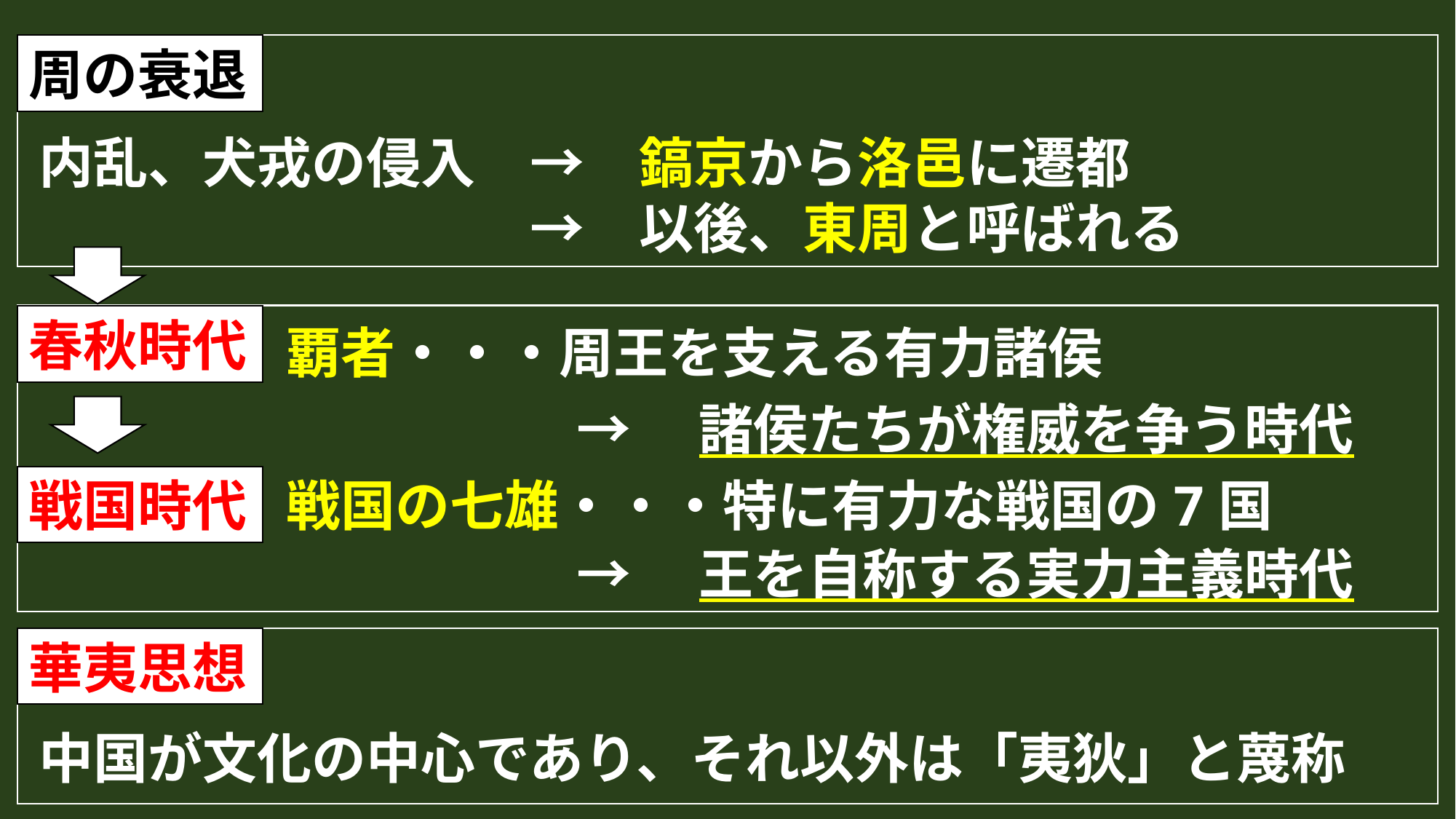

周の衰退
内乱、犬戎の侵入　→　鎬京から洛邑に遷都
　　　　　　　　　→　以後、東周と呼ばれる

春秋時代
覇者・・・周王を支える有力諸侯
→　諸侯たちが権威を争う時代

戦国の七雄・・・特に有力な戦国の7国
戦国時代
→　王を自称する実力主義時代

華夷思想
中国が文化の中心であり、それ以外は「夷狄」と蔑称